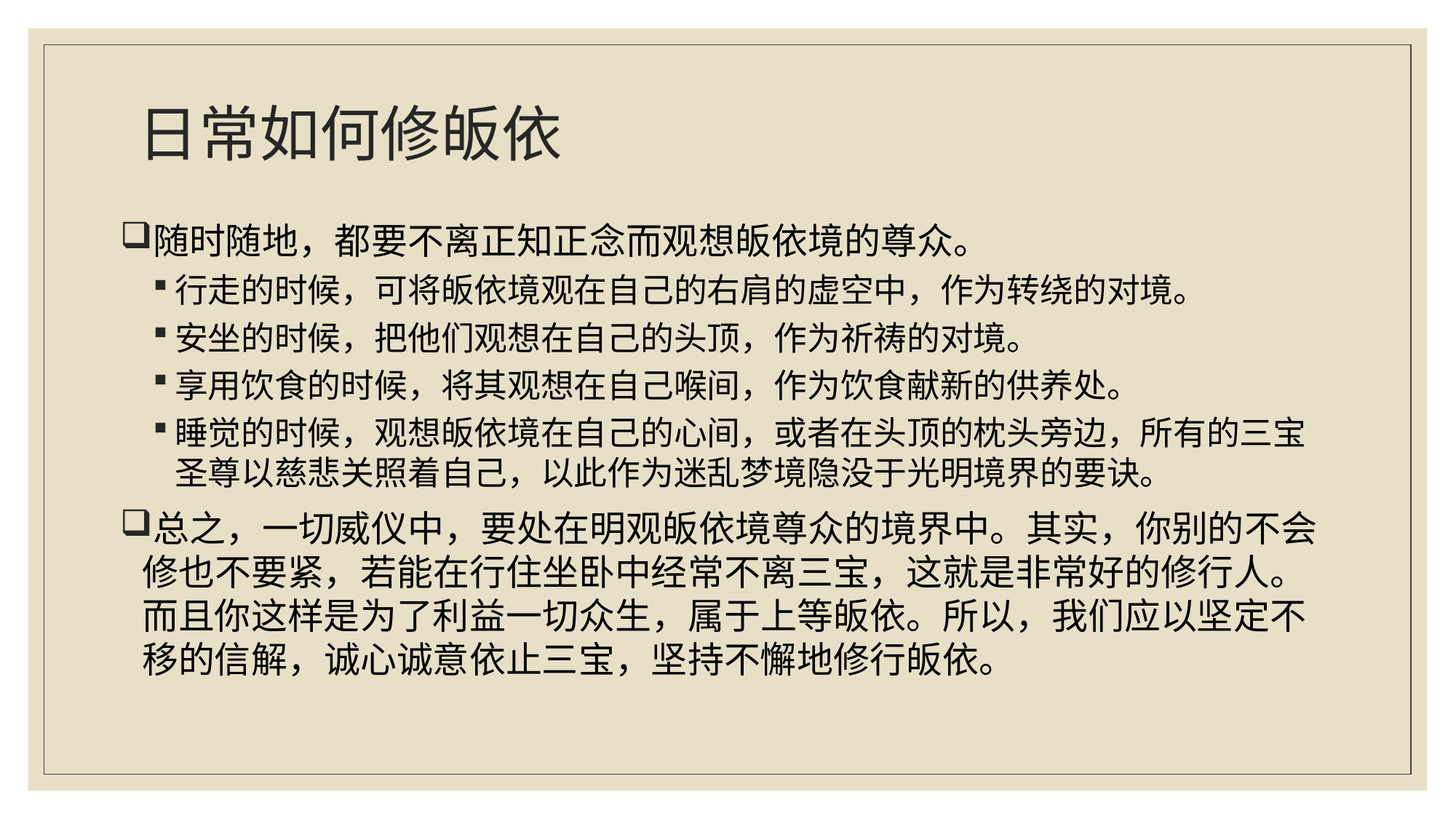

# 日常如何修皈依
随时随地，都要不离正知正念而观想皈依境的尊众。
行走的时候，可将皈依境观在自己的右肩的虚空中，作为转绕的对境。
安坐的时候，把他们观想在自己的头顶，作为祈祷的对境。
享用饮食的时候，将其观想在自己喉间，作为饮食献新的供养处。
睡觉的时候，观想皈依境在自己的心间，或者在头顶的枕头旁边，所有的三宝圣尊以慈悲关照着自己，以此作为迷乱梦境隐没于光明境界的要诀。
总之，一切威仪中，要处在明观皈依境尊众的境界中。其实，你别的不会修也不要紧，若能在行住坐卧中经常不离三宝，这就是非常好的修行人。而且你这样是为了利益一切众生，属于上等皈依。所以，我们应以坚定不移的信解，诚心诚意依止三宝，坚持不懈地修行皈依。